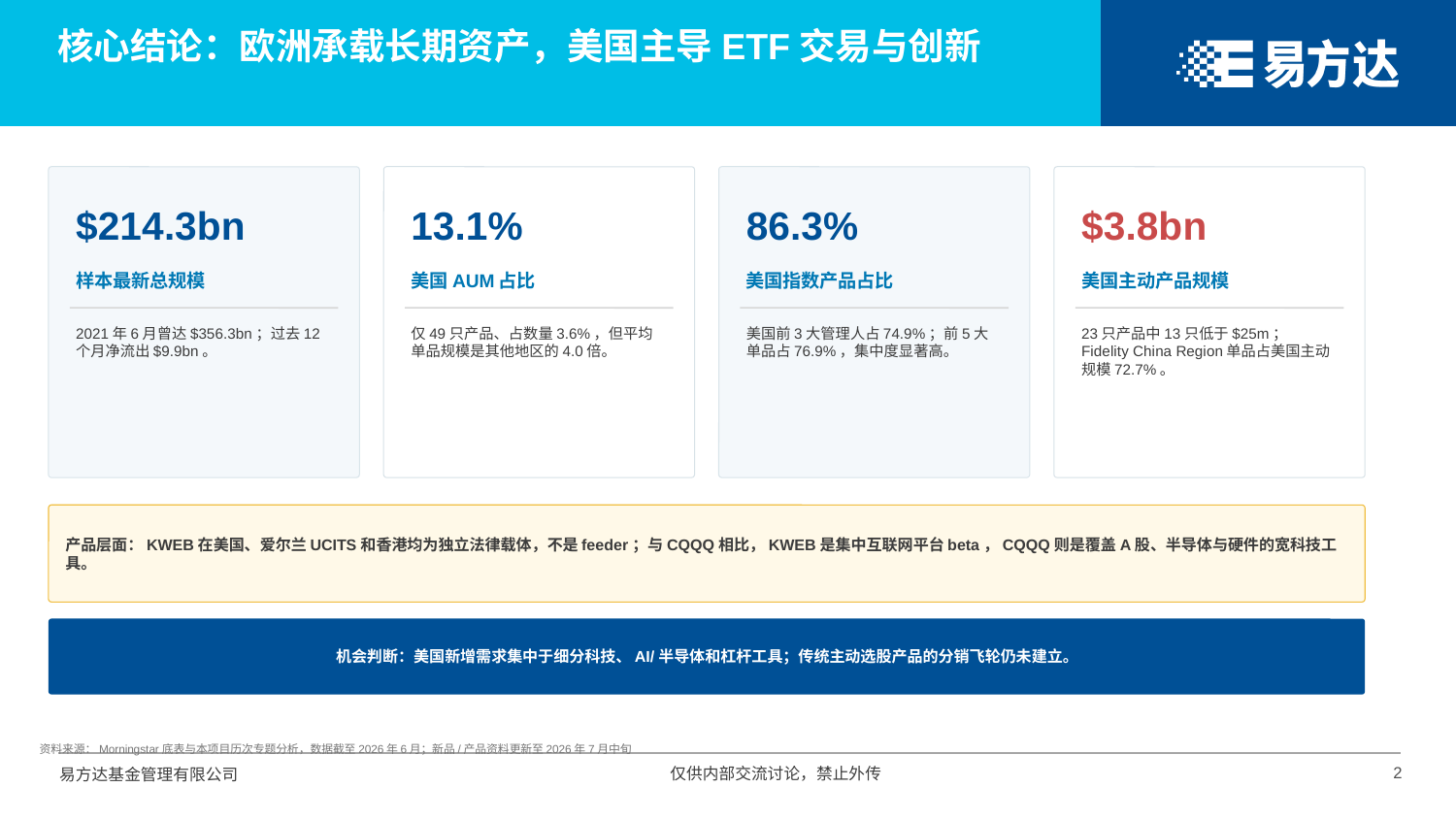

核心结论：欧洲承载长期资产，美国主导ETF交易与创新

$214.3bn
13.1%
86.3%
$3.8bn
样本最新总规模
美国AUM占比
美国指数产品占比
美国主动产品规模

2021年6月曾达$356.3bn；过去12个月净流出$9.9bn。
仅49只产品、占数量3.6%，但平均单品规模是其他地区的4.0倍。
美国前3大管理人占74.9%；前5大单品占76.9%，集中度显著高。
23只产品中13只低于$25m；Fidelity China Region单品占美国主动规模72.7%。

产品层面：KWEB在美国、爱尔兰UCITS和香港均为独立法律载体，不是feeder；与CQQQ相比，KWEB是集中互联网平台beta，CQQQ则是覆盖A股、半导体与硬件的宽科技工具。

机会判断：美国新增需求集中于细分科技、AI/半导体和杠杆工具；传统主动选股产品的分销飞轮仍未建立。
资料来源：Morningstar底表与本项目历次专题分析，数据截至2026年6月；新品/产品资料更新至2026年7月中旬